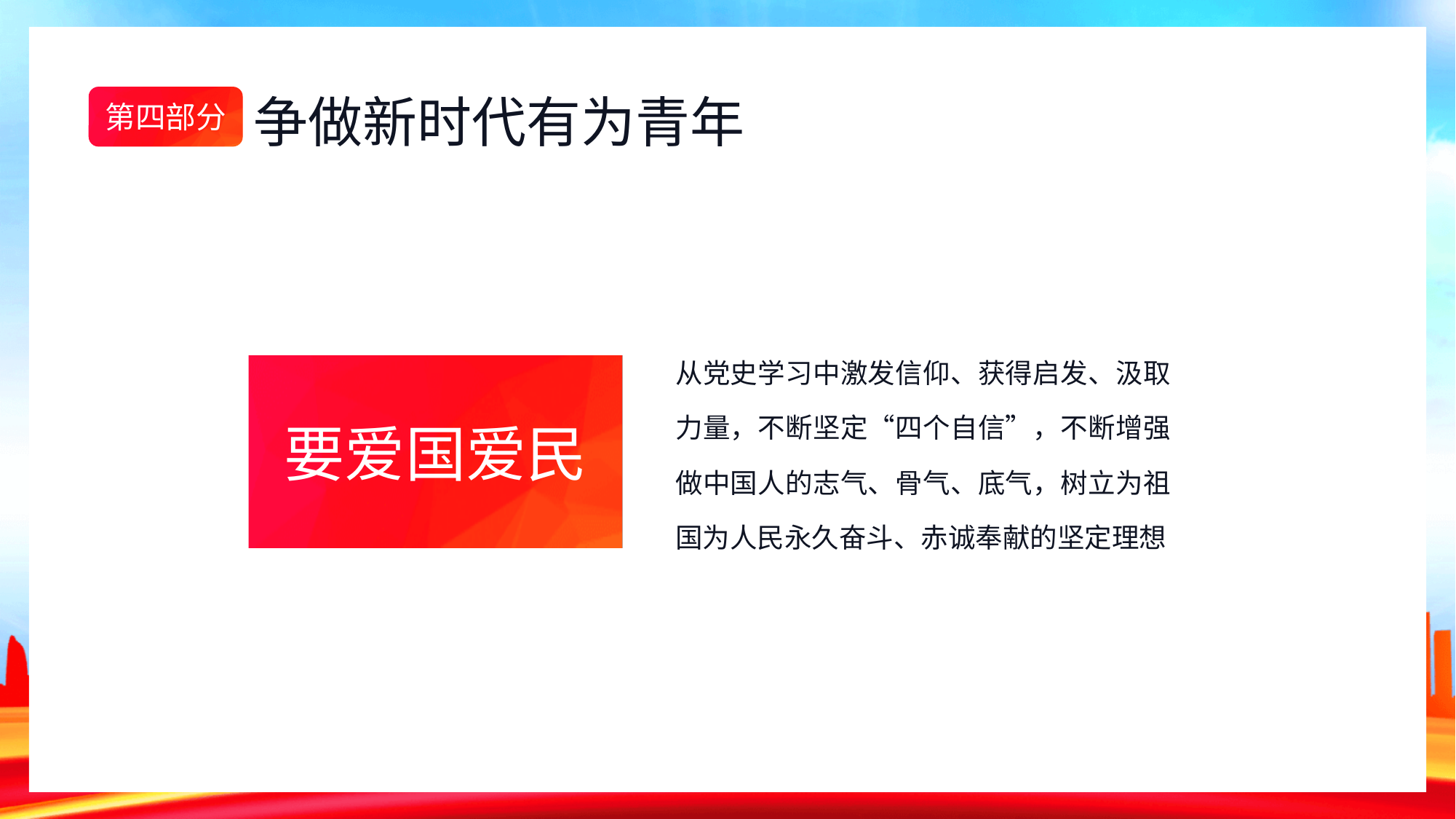

从党史学习中激发信仰、获得启发、汲取力量，不断坚定“四个自信”，不断增强做中国人的志气、骨气、底气，树立为祖国为人民永久奋斗、赤诚奉献的坚定理想
要爱国爱民